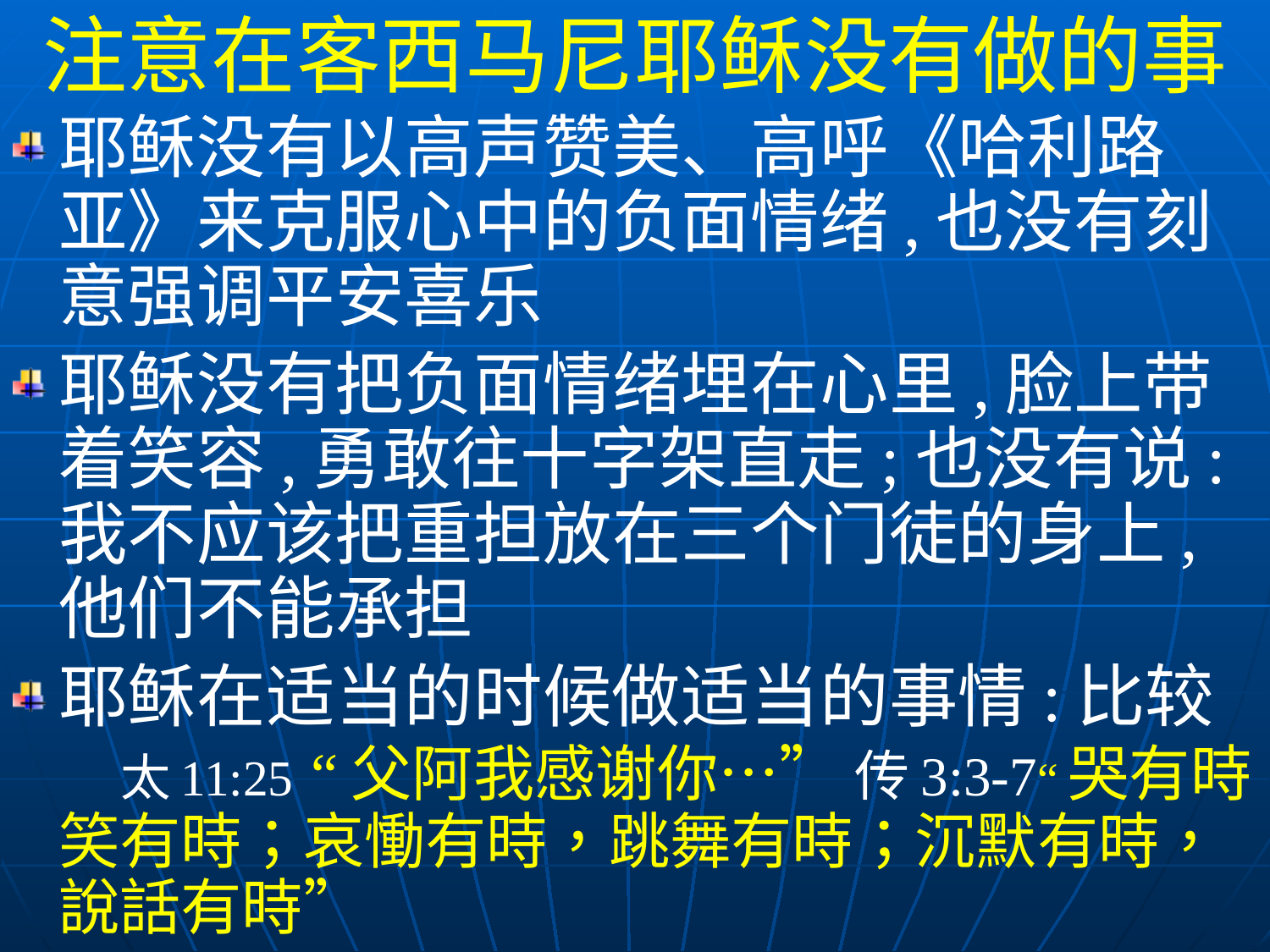

注意在客西马尼耶稣没有做的事
耶稣没有以高声赞美、高呼《哈利路亚》来克服心中的负面情绪,也没有刻意强调平安喜乐
耶稣没有把负面情绪埋在心里,脸上带着笑容,勇敢往十字架直走;也没有说:我不应该把重担放在三个门徒的身上,他们不能承担
耶稣在适当的时候做适当的事情:比较       太11:25 “父阿我感谢你…” 传3:3-7“哭有時，笑有時；哀慟有時，跳舞有時；沉默有時，說話有時”